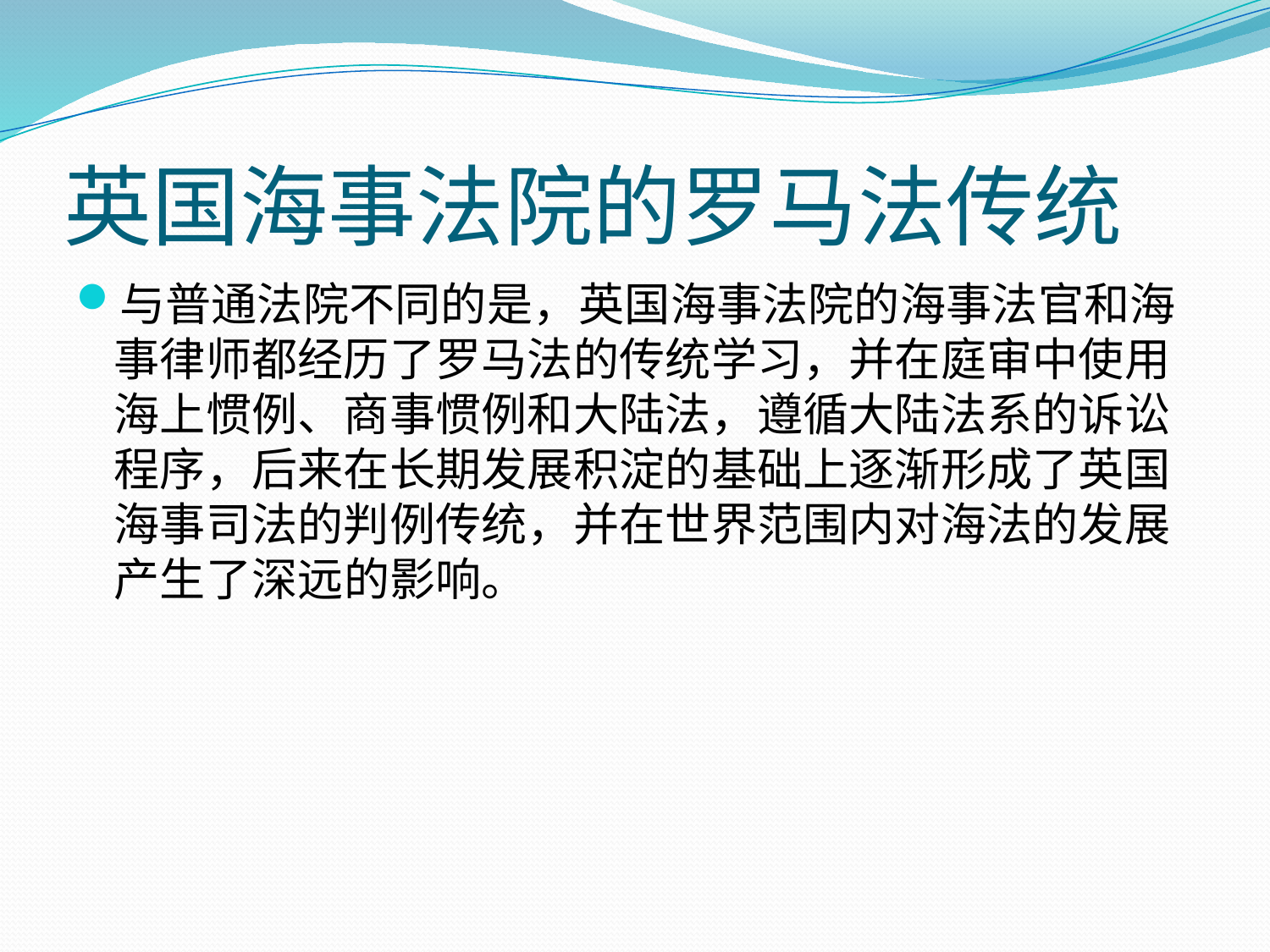

# 英国海事法院的罗马法传统
与普通法院不同的是，英国海事法院的海事法官和海事律师都经历了罗马法的传统学习，并在庭审中使用海上惯例、商事惯例和大陆法，遵循大陆法系的诉讼程序，后来在长期发展积淀的基础上逐渐形成了英国海事司法的判例传统，并在世界范围内对海法的发展产生了深远的影响。